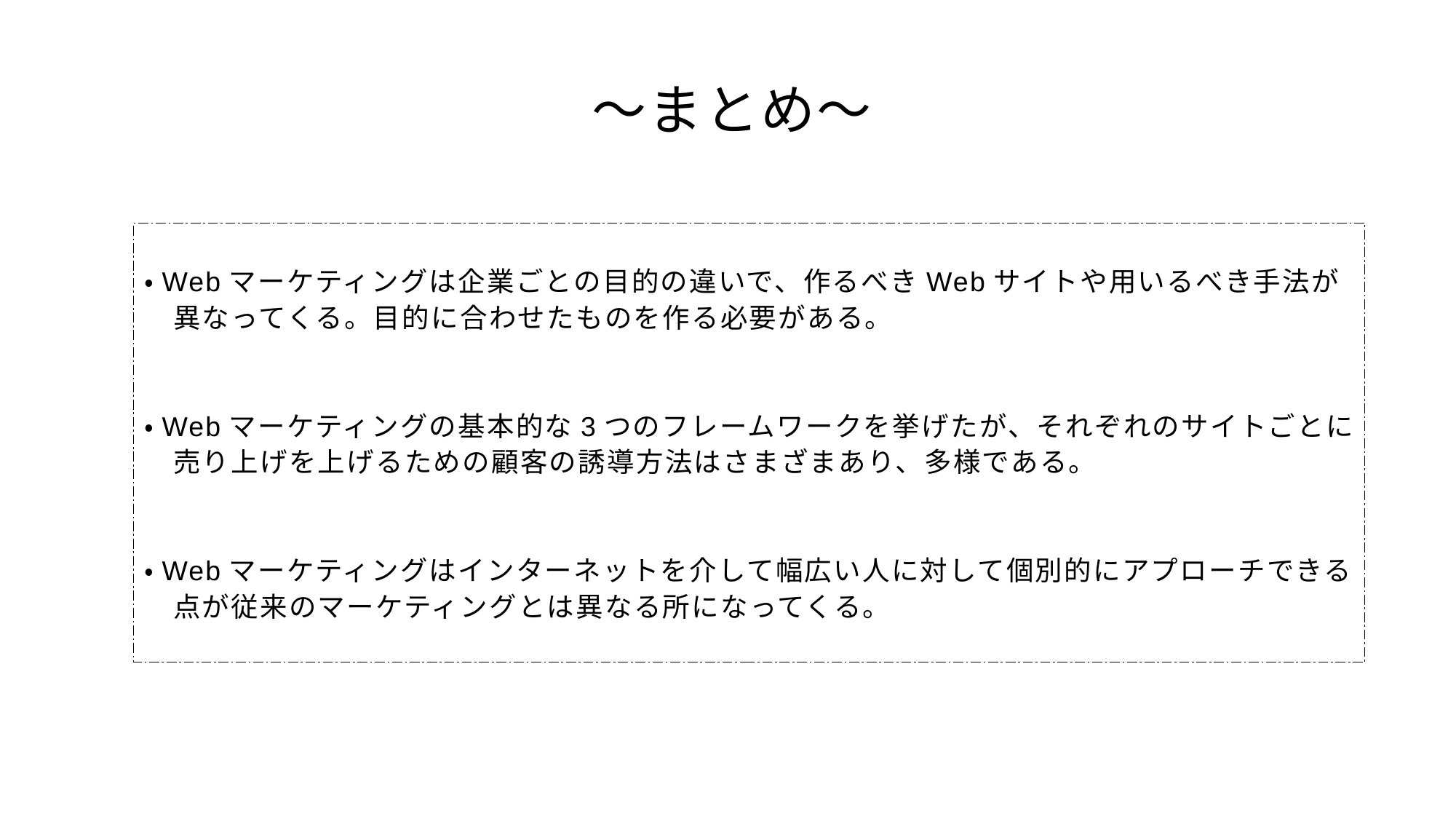

～まとめ～

・Webマーケティングは企業ごとの目的の違いで、作るべきWebサイトや用いるべき手法が
　異なってくる。目的に合わせたものを作る必要がある。

・Webマーケティングの基本的な3つのフレームワークを挙げたが、それぞれのサイトごとに
　売り上げを上げるための顧客の誘導方法はさまざまあり、多様である。

・Webマーケティングはインターネットを介して幅広い人に対して個別的にアプローチできる
　点が従来のマーケティングとは異なる所になってくる。